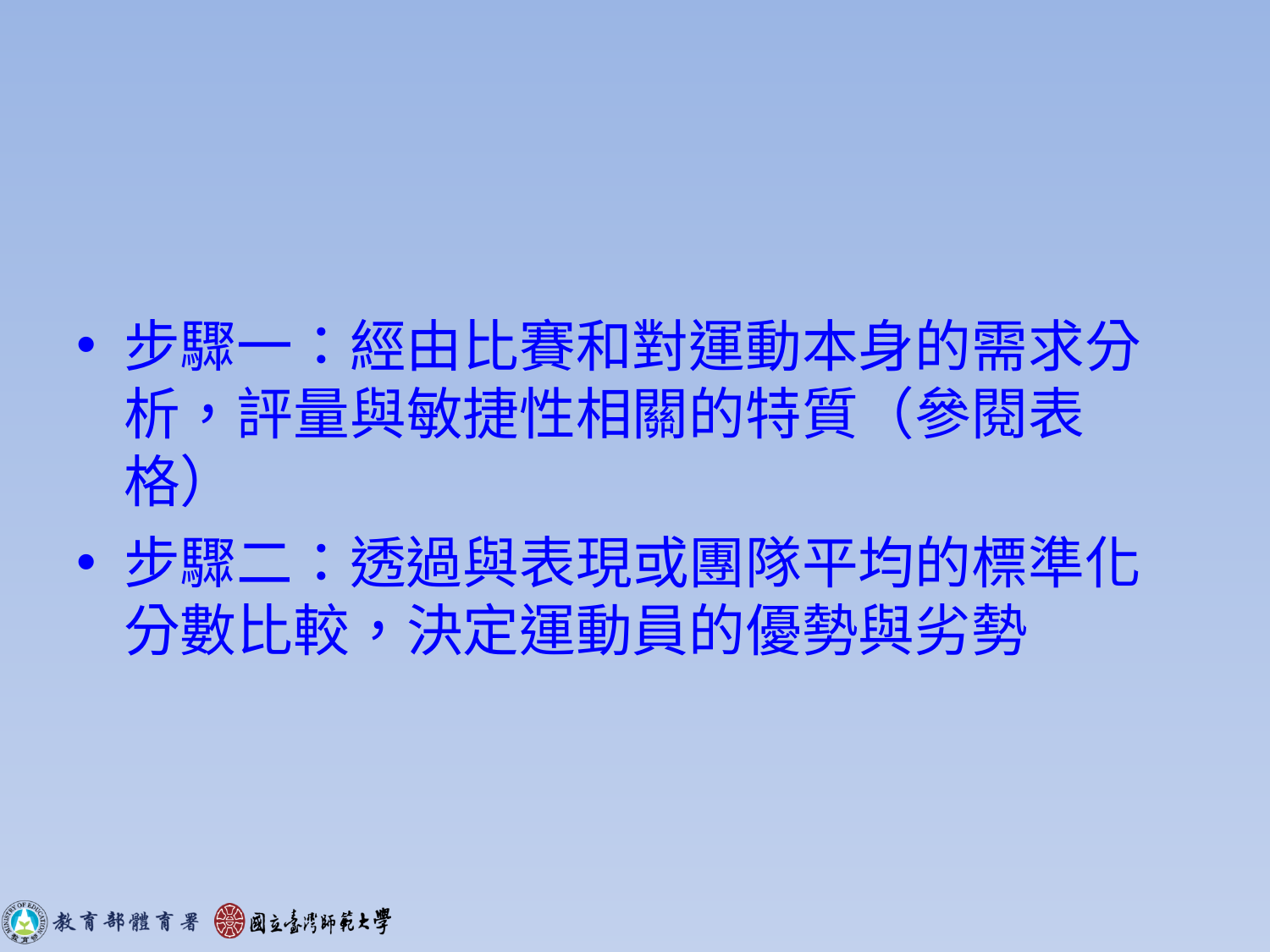

#

步驟一：經由比賽和對運動本身的需求分析，評量與敏捷性相關的特質（參閱表格）
步驟二：透過與表現或團隊平均的標準化分數比較，決定運動員的優勢與劣勢